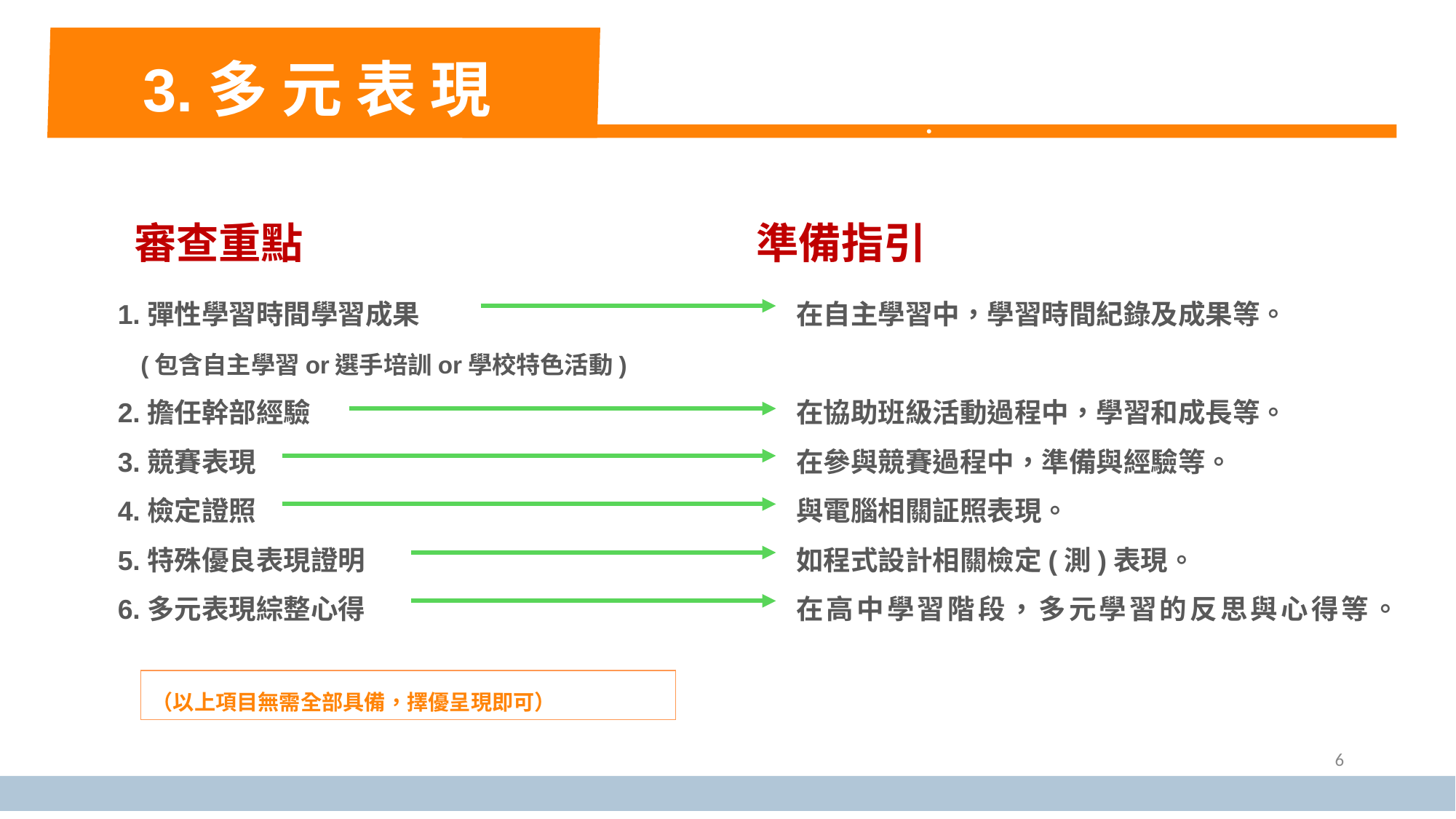

3.多 元 表 現
．
審查重點
準備指引
1.彈性學習時間學習成果
   (包含自主學習or選手培訓or學校特色活動)
2.擔任幹部經驗
3.競賽表現
4.檢定證照
5.特殊優良表現證明
6.多元表現綜整心得

在自主學習中，學習時間紀錄及成果等。

在協助班級活動過程中，學習和成⾧等。
在參與競賽過程中，準備與經驗等。
與電腦相關証照表現。
如程式設計相關檢定(測)表現。
在高中學習階段，多元學習的反思與心得等。
（以上項目無需全部具備，擇優呈現即可）
6